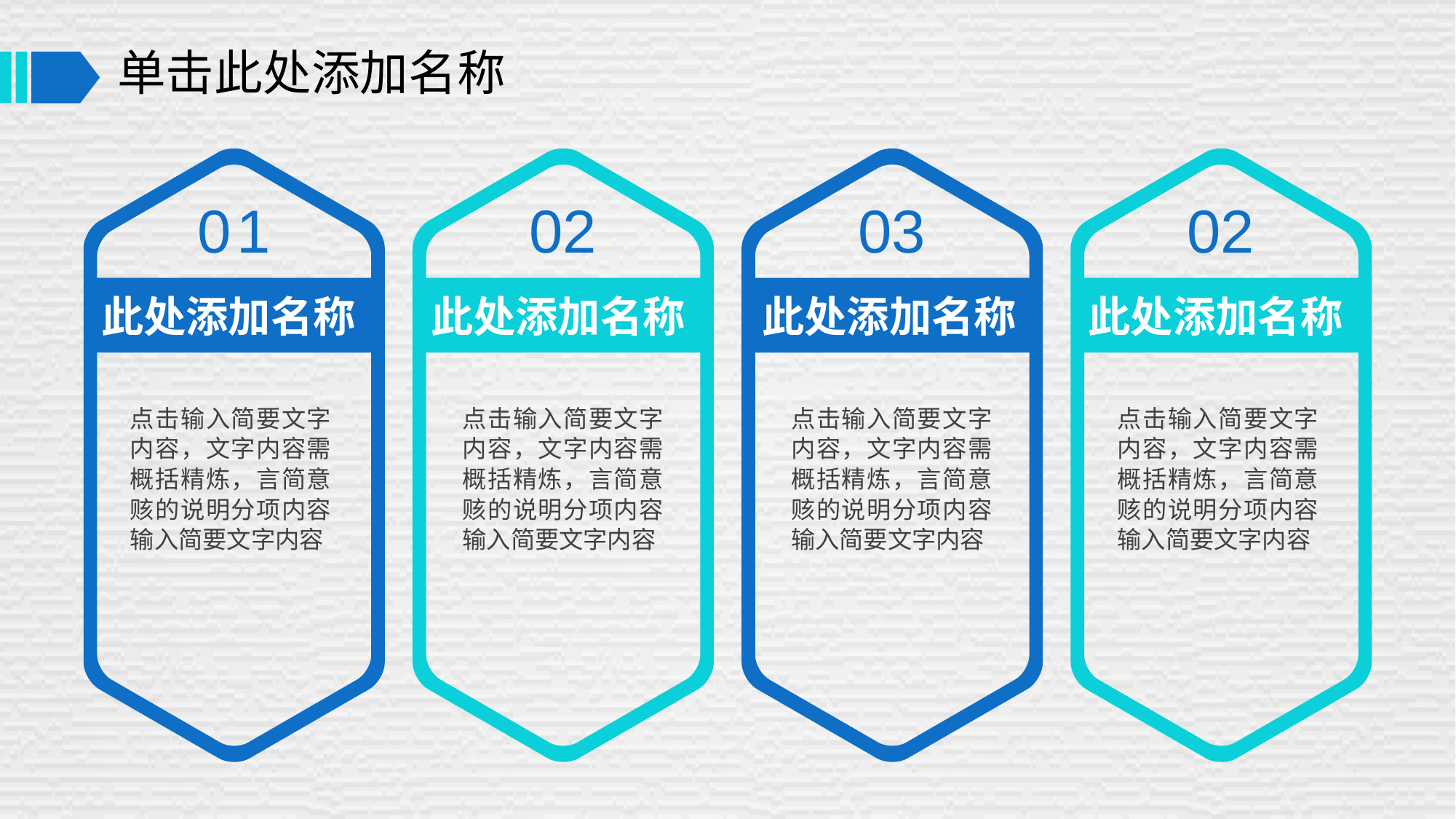

# 单击此处添加名称

01
02
03
02
此处添加名称
此处添加名称
此处添加名称
此处添加名称
点击输入简要文字内容，文字内容需概括精炼，言简意赅的说明分项内容输入简要文字内容
点击输入简要文字内容，文字内容需概括精炼，言简意赅的说明分项内容输入简要文字内容
点击输入简要文字内容，文字内容需概括精炼，言简意赅的说明分项内容输入简要文字内容
点击输入简要文字内容，文字内容需概括精炼，言简意赅的说明分项内容输入简要文字内容